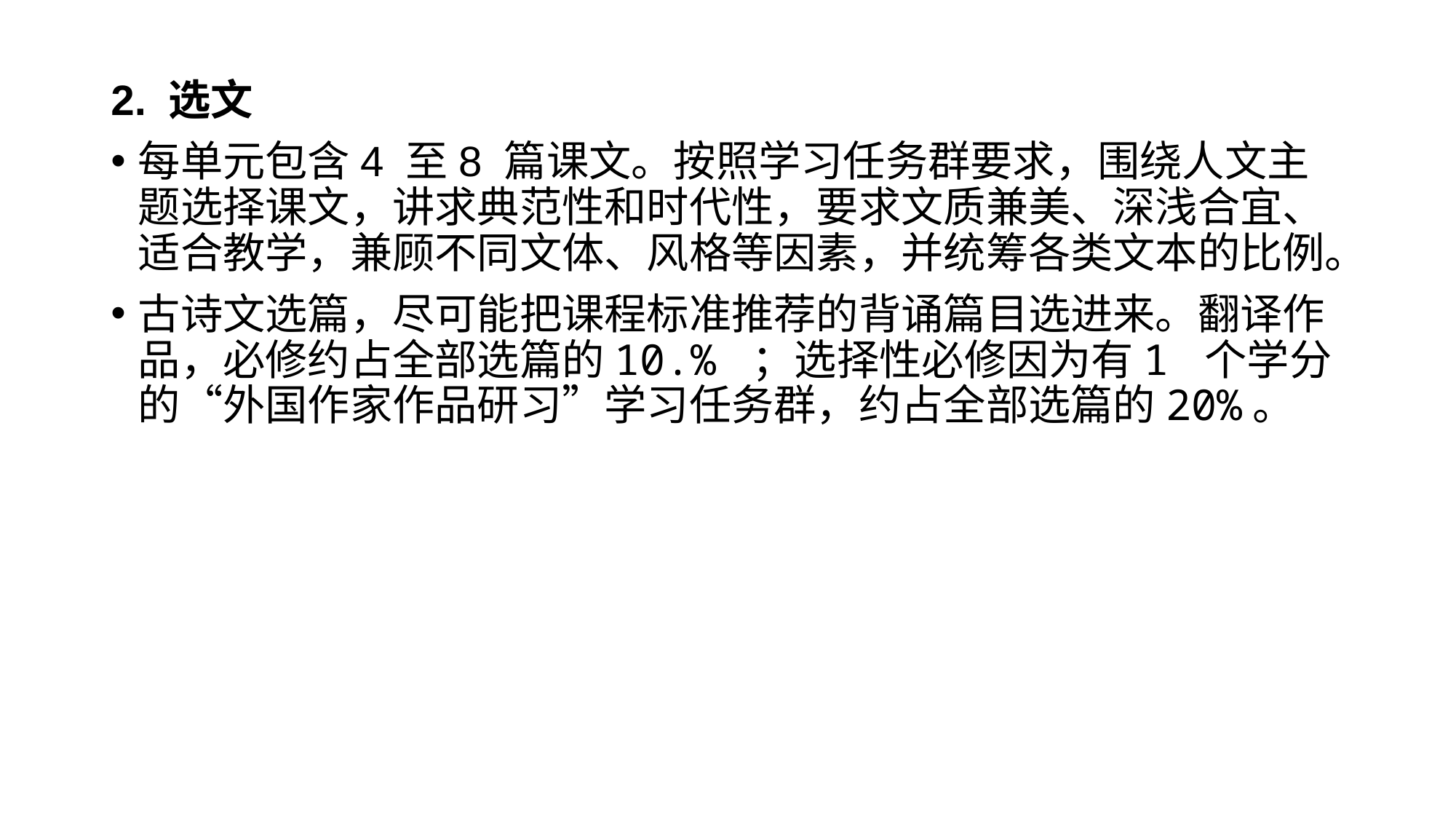

2. 选文
每单元包含4 至8 篇课文。按照学习任务群要求，围绕人文主题选择课文，讲求典范性和时代性，要求文质兼美、深浅合宜、适合教学，兼顾不同文体、风格等因素，并统筹各类文本的比例。
古诗文选篇，尽可能把课程标准推荐的背诵篇目选进来。翻译作品，必修约占全部选篇的10.% ；选择性必修因为有1 个学分的“外国作家作品研习”学习任务群，约占全部选篇的20%。